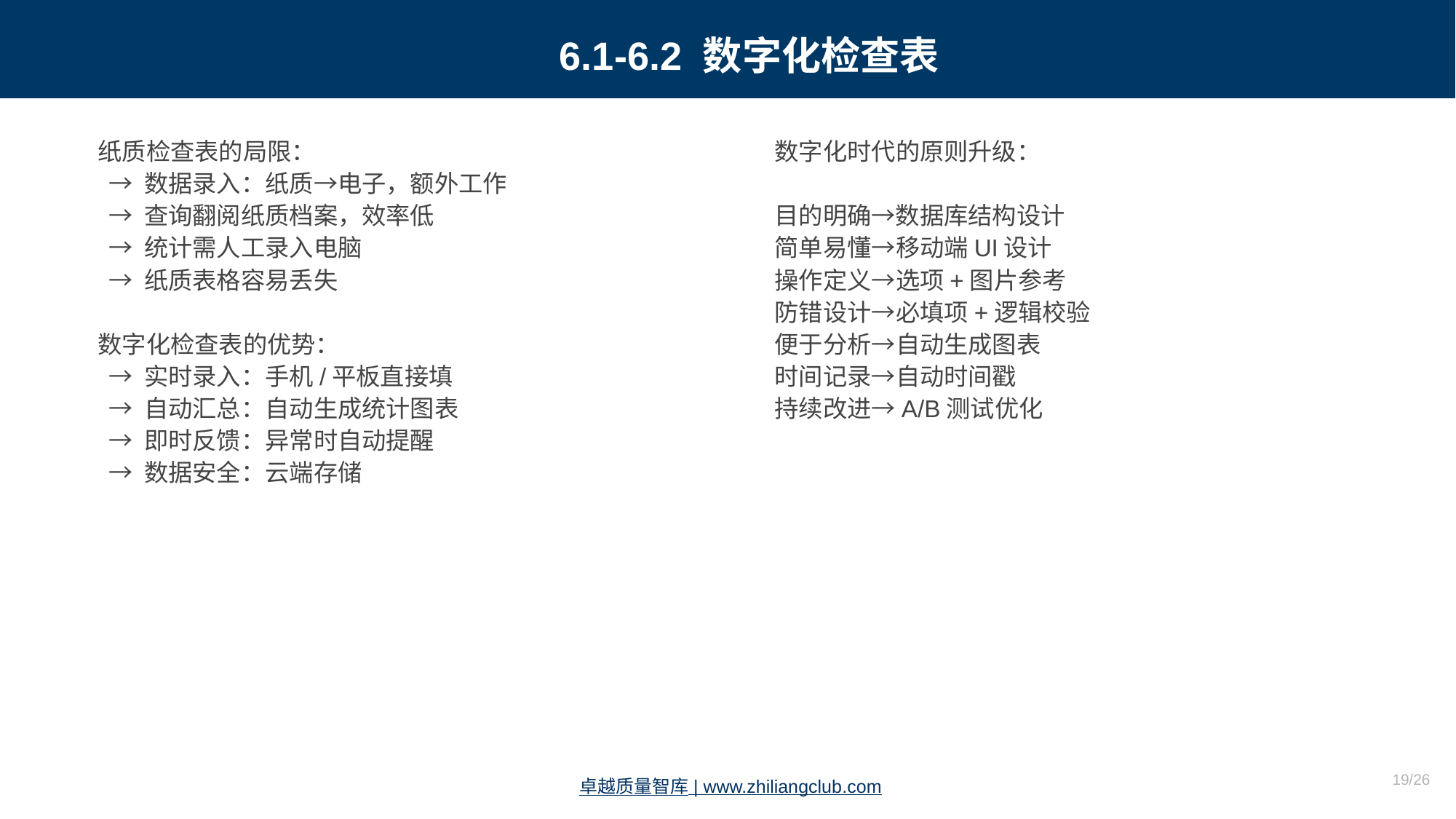

6.1-6.2 数字化检查表
纸质检查表的局限：
  → 数据录入：纸质→电子，额外工作
  → 查询翻阅纸质档案，效率低
  → 统计需人工录入电脑
  → 纸质表格容易丢失

数字化检查表的优势：
  → 实时录入：手机/平板直接填
  → 自动汇总：自动生成统计图表
  → 即时反馈：异常时自动提醒
  → 数据安全：云端存储
数字化时代的原则升级：

目的明确→数据库结构设计
简单易懂→移动端UI设计
操作定义→选项+图片参考
防错设计→必填项+逻辑校验
便于分析→自动生成图表
时间记录→自动时间戳
持续改进→A/B测试优化
19/26